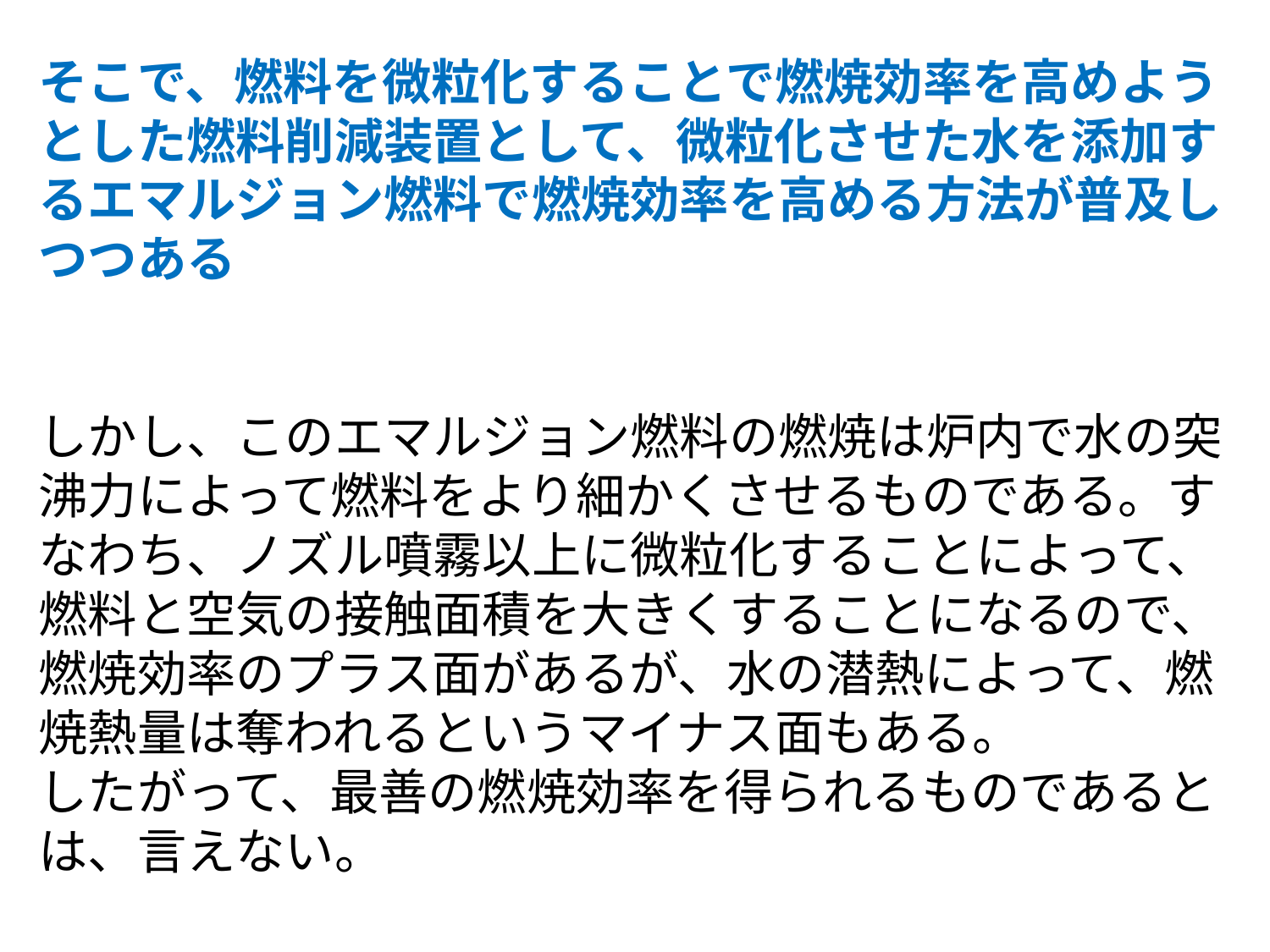

そこで、燃料を微粒化することで燃焼効率を高めようとした燃料削減装置として、微粒化させた水を添加するエマルジョン燃料で燃焼効率を高める方法が普及しつつある

しかし、このエマルジョン燃料の燃焼は炉内で水の突沸力によって燃料をより細かくさせるものである。すなわち、ノズル噴霧以上に微粒化することによって、燃料と空気の接触面積を大きくすることになるので、燃焼効率のプラス面があるが、水の潜熱によって、燃焼熱量は奪われるというマイナス面もある。
したがって、最善の燃焼効率を得られるものであるとは、言えない。